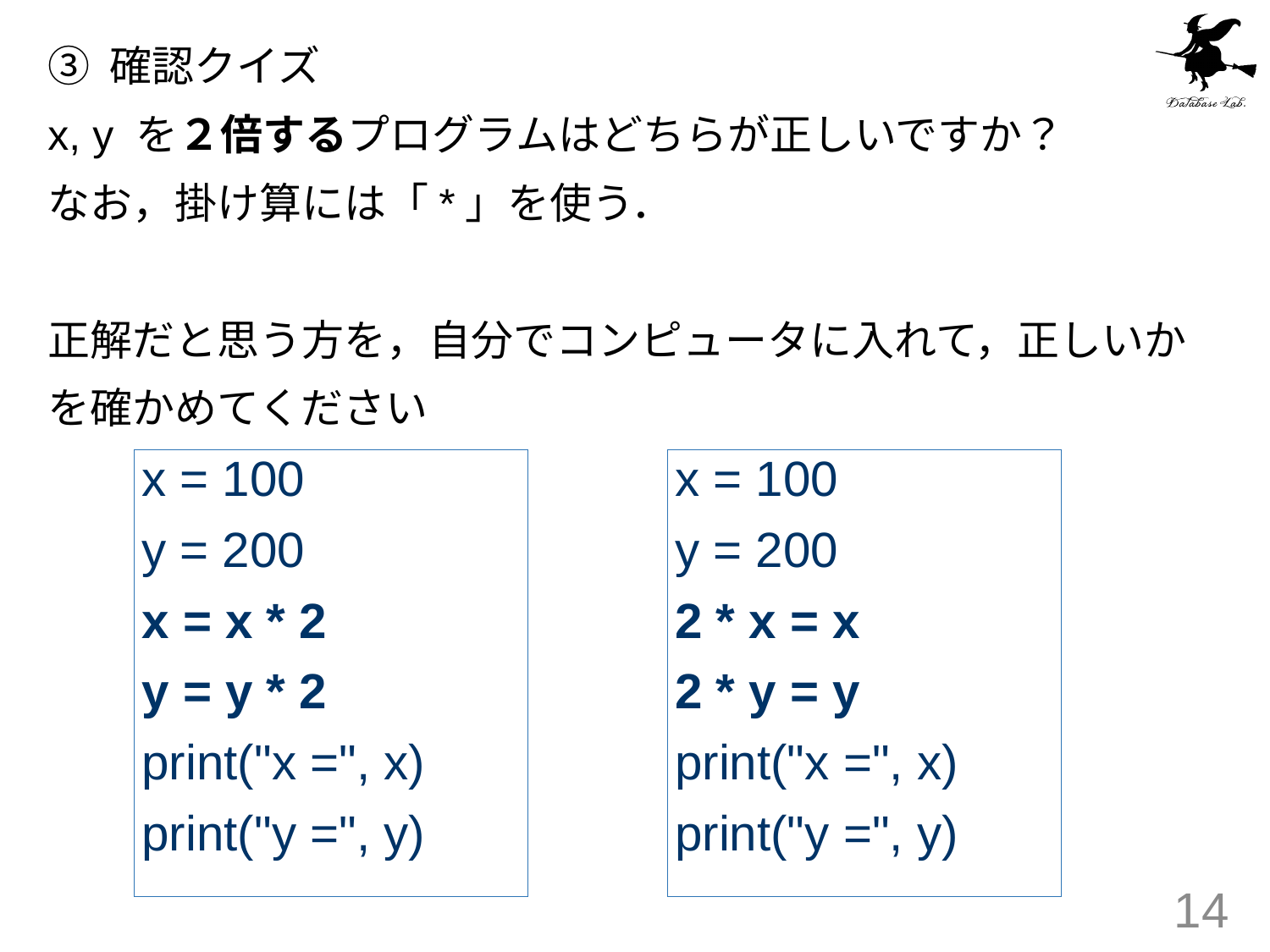

③ 確認クイズ
x, y を２倍するプログラムはどちらが正しいですか？
なお，掛け算には「*」を使う．

正解だと思う方を，自分でコンピュータに入れて，正しいか
を確かめてください

x = 100
y = 200
x = x * 2
y = y * 2
print("x =", x)
print("y =", y)
x = 100
y = 200
2 * x = x
2 * y = y
print("x =", x)
print("y =", y)
14